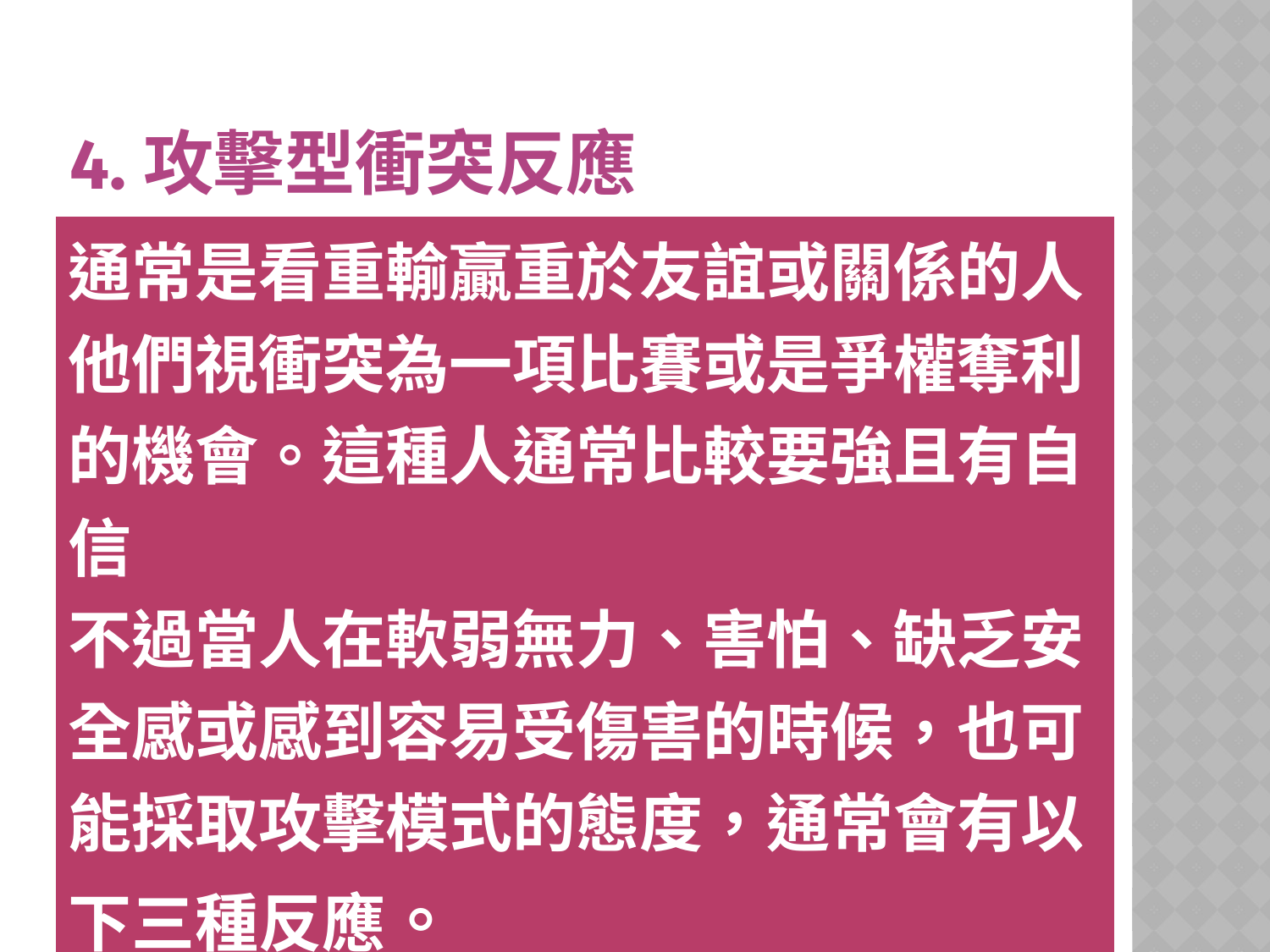

# 4.攻擊型衝突反應
| 通常是看重輸贏重於友誼或關係的人 他們視衝突為一項比賽或是爭權奪利的機會。這種人通常比較要強且有自信 不過當人在軟弱無力、害怕、缺乏安全感或感到容易受傷害的時候，也可能採取攻擊模式的態度，通常會有以下三種反應。 |
| --- |